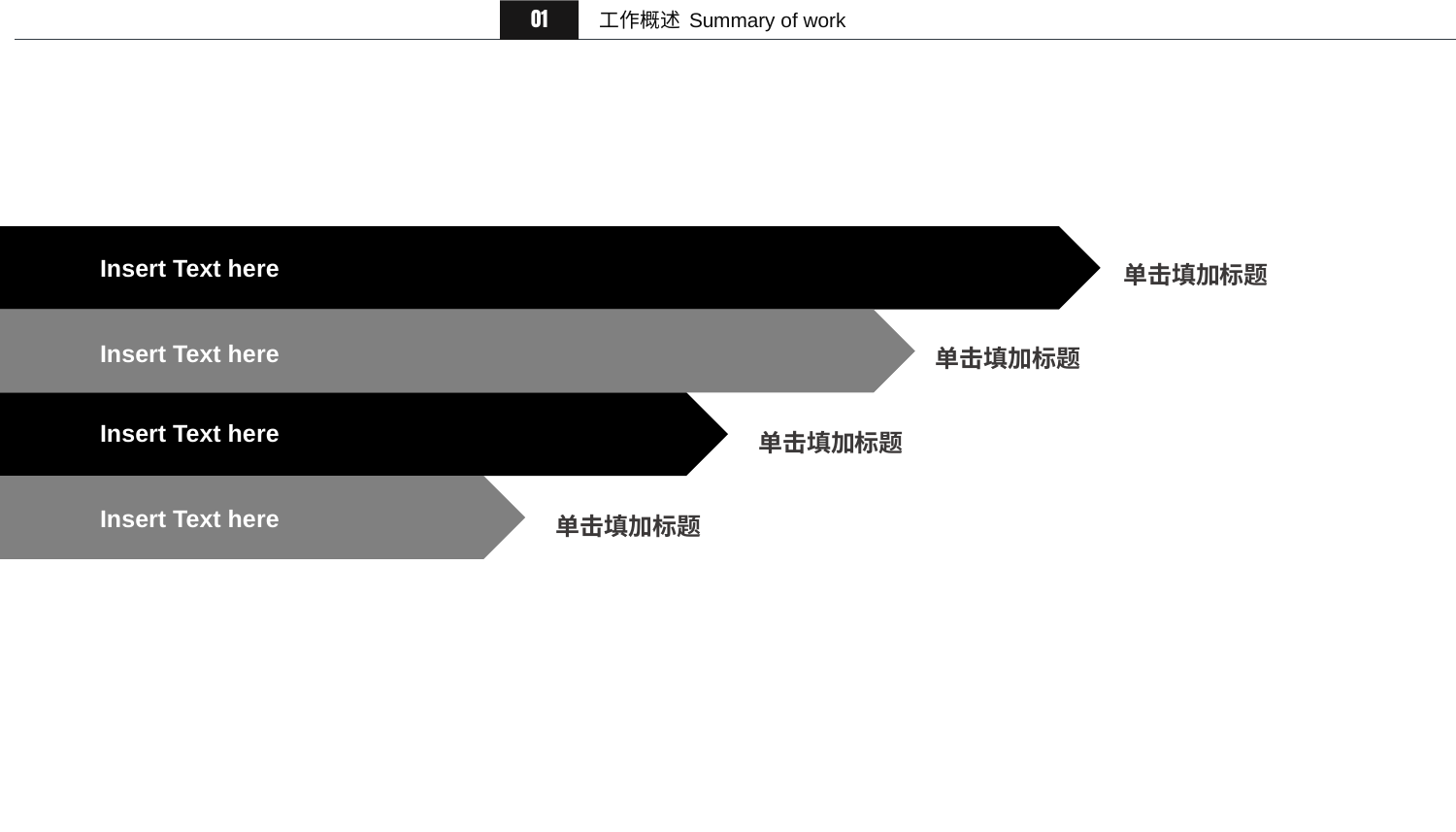

01
Summary of work
工作概述

Insert Text here
单击填加标题

Insert Text here
单击填加标题

Insert Text here
单击填加标题

Insert Text here
单击填加标题